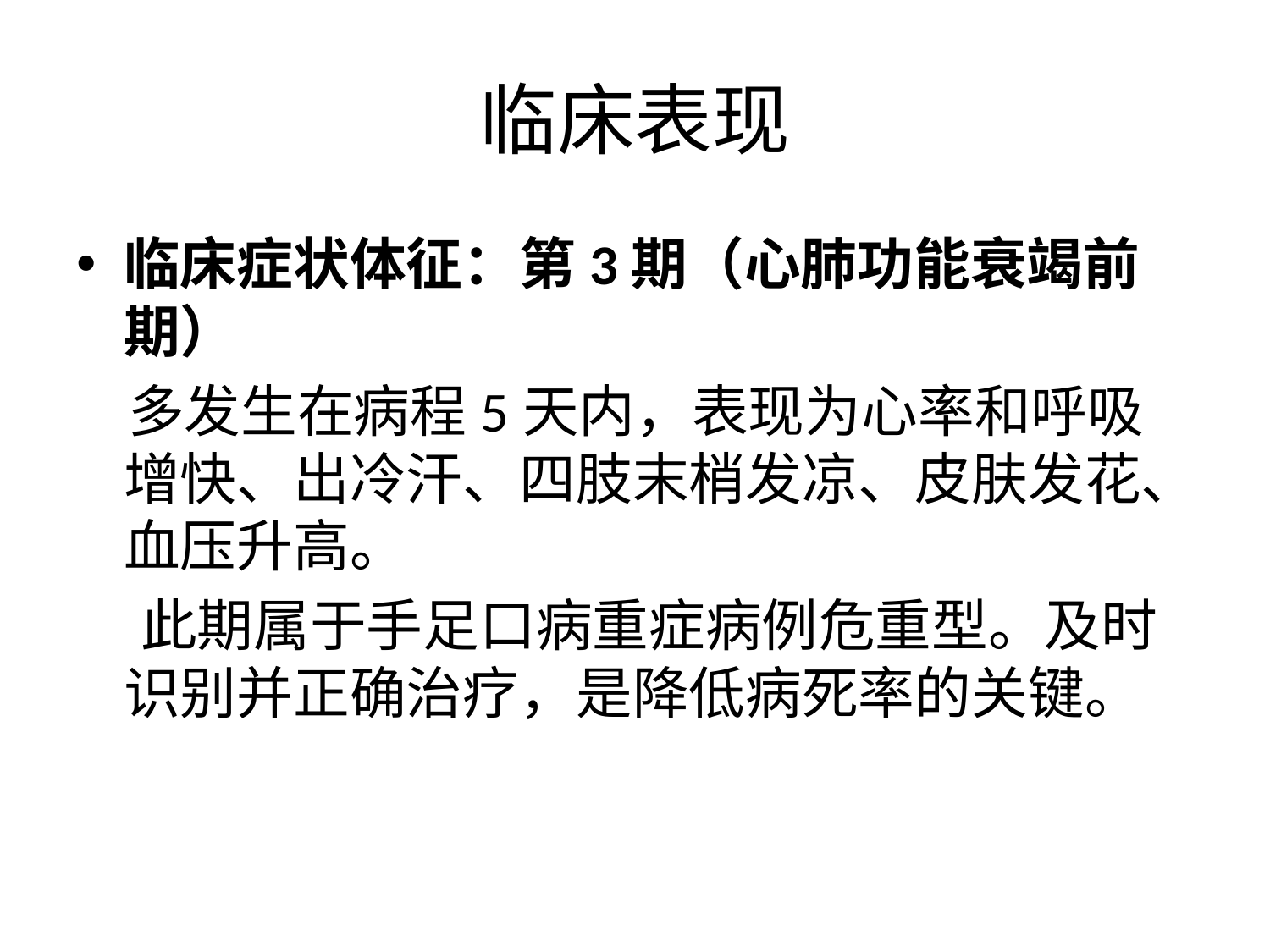

# 临床表现
临床症状体征：第3期（心肺功能衰竭前期）
   多发生在病程5天内，表现为心率和呼吸增快、出冷汗、四肢末梢发凉、皮肤发花、血压升高。
    此期属于手足口病重症病例危重型。及时识别并正确治疗，是降低病死率的关键。